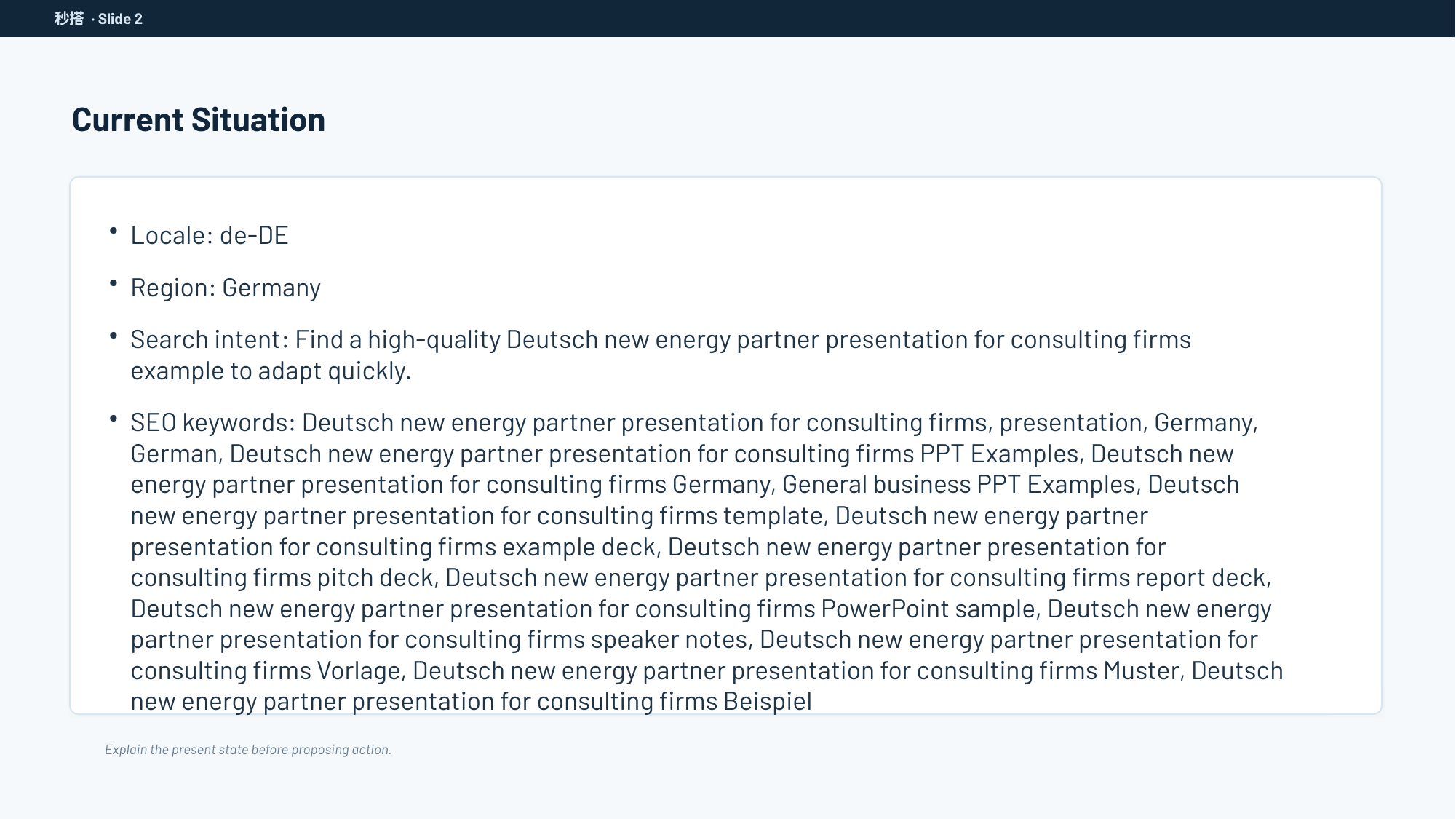

秒搭 · Slide 2
Current Situation

Locale: de-DE
Region: Germany
Search intent: Find a high-quality Deutsch new energy partner presentation for consulting firms example to adapt quickly.
SEO keywords: Deutsch new energy partner presentation for consulting firms, presentation, Germany, German, Deutsch new energy partner presentation for consulting firms PPT Examples, Deutsch new energy partner presentation for consulting firms Germany, General business PPT Examples, Deutsch new energy partner presentation for consulting firms template, Deutsch new energy partner presentation for consulting firms example deck, Deutsch new energy partner presentation for consulting firms pitch deck, Deutsch new energy partner presentation for consulting firms report deck, Deutsch new energy partner presentation for consulting firms PowerPoint sample, Deutsch new energy partner presentation for consulting firms speaker notes, Deutsch new energy partner presentation for consulting firms Vorlage, Deutsch new energy partner presentation for consulting firms Muster, Deutsch new energy partner presentation for consulting firms Beispiel
Explain the present state before proposing action.